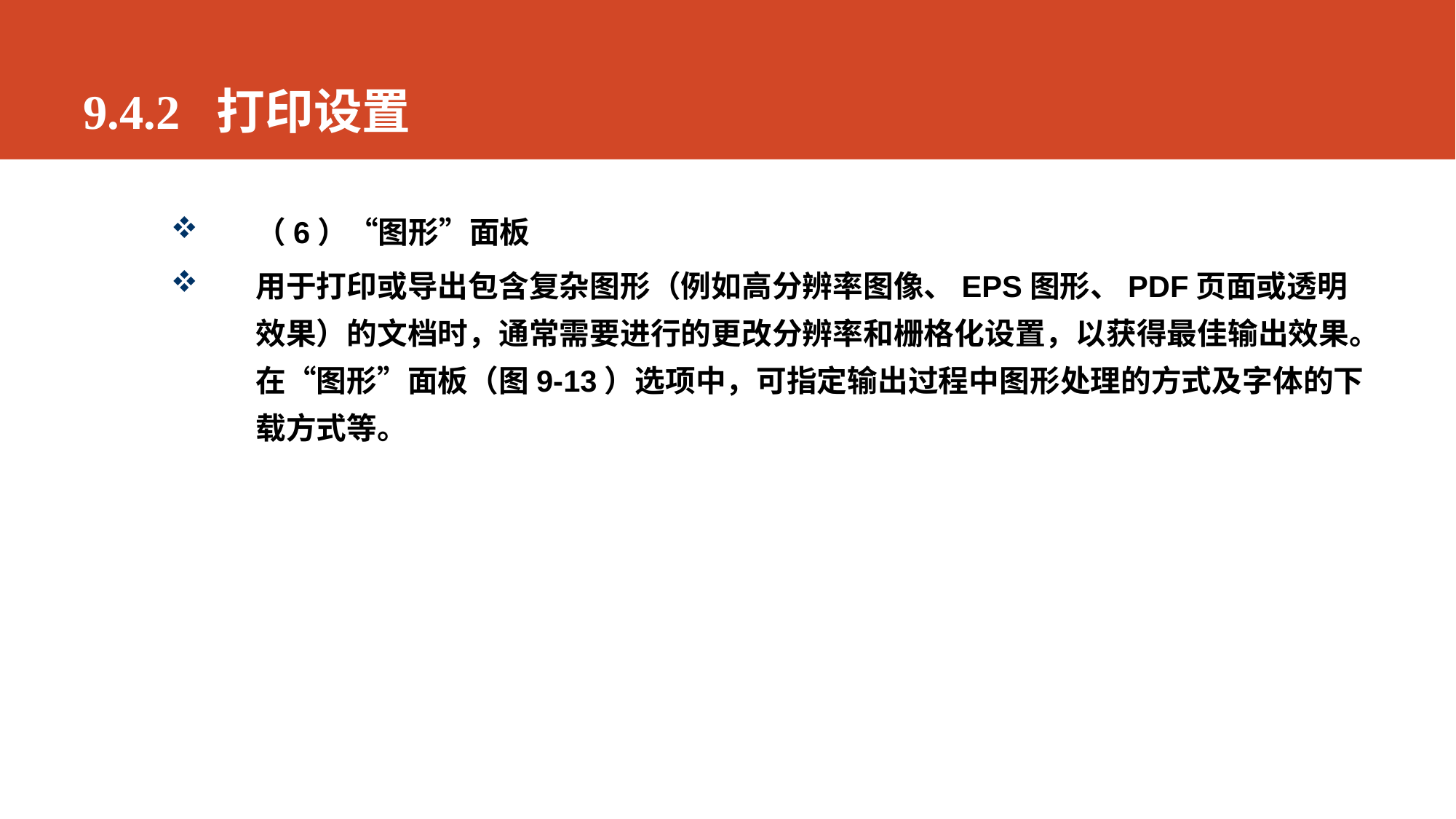

# 9.4.2  打印设置
（6）“图形”面板
用于打印或导出包含复杂图形（例如高分辨率图像、EPS图形、PDF页面或透明效果）的文档时，通常需要进行的更改分辨率和栅格化设置，以获得最佳输出效果。在“图形”面板（图9-13）选项中，可指定输出过程中图形处理的方式及字体的下载方式等。